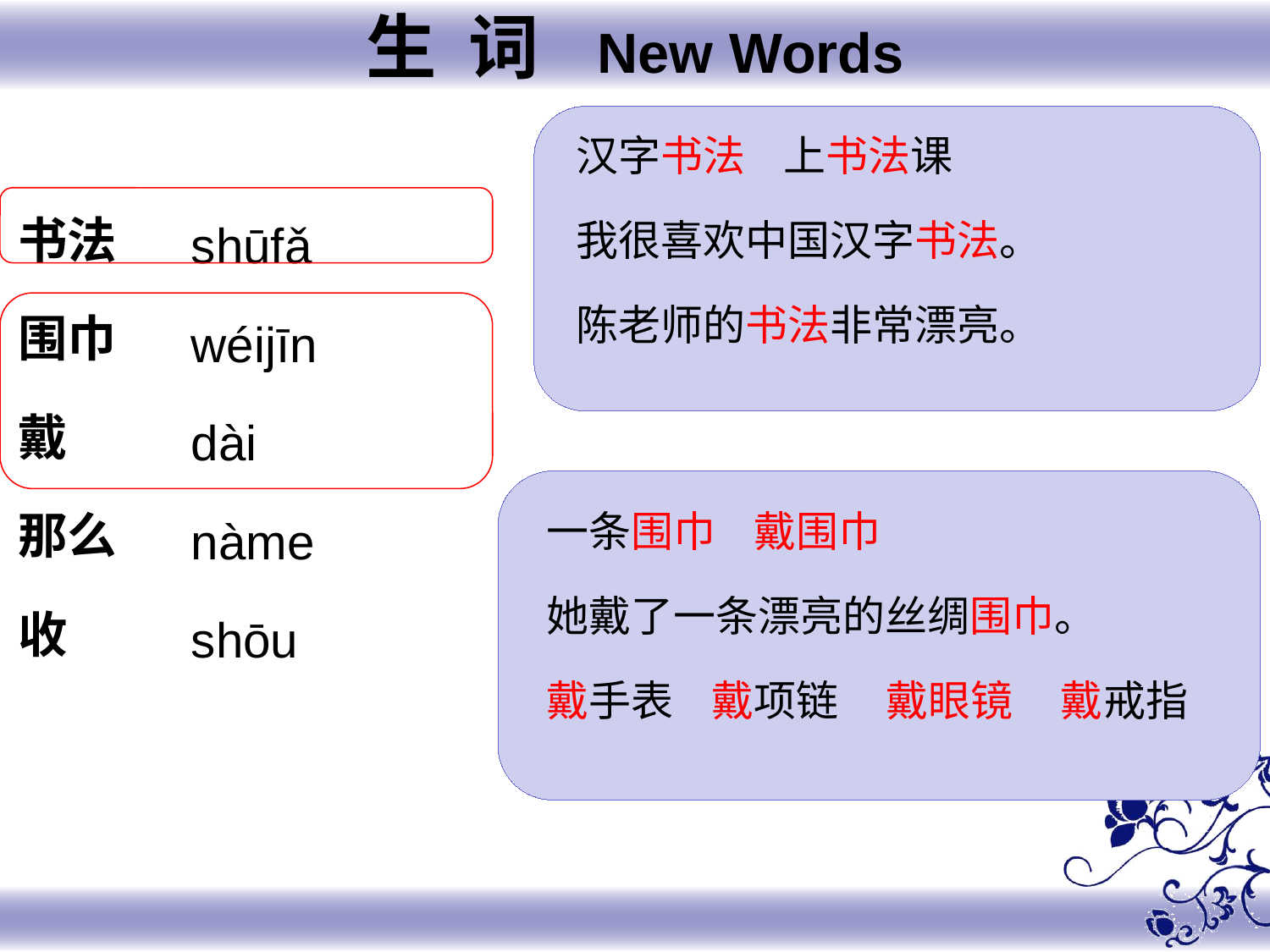

生  词   New Words
汉字书法    上书法课
我很喜欢中国汉字书法。
陈老师的书法非常漂亮。

书法
围巾
戴
那么
收

shūfǎ
wéijīn
dài
nàme
shōu

一条围巾    戴围巾
她戴了一条漂亮的丝绸围巾。
戴手表    戴项链     戴眼镜     戴戒指